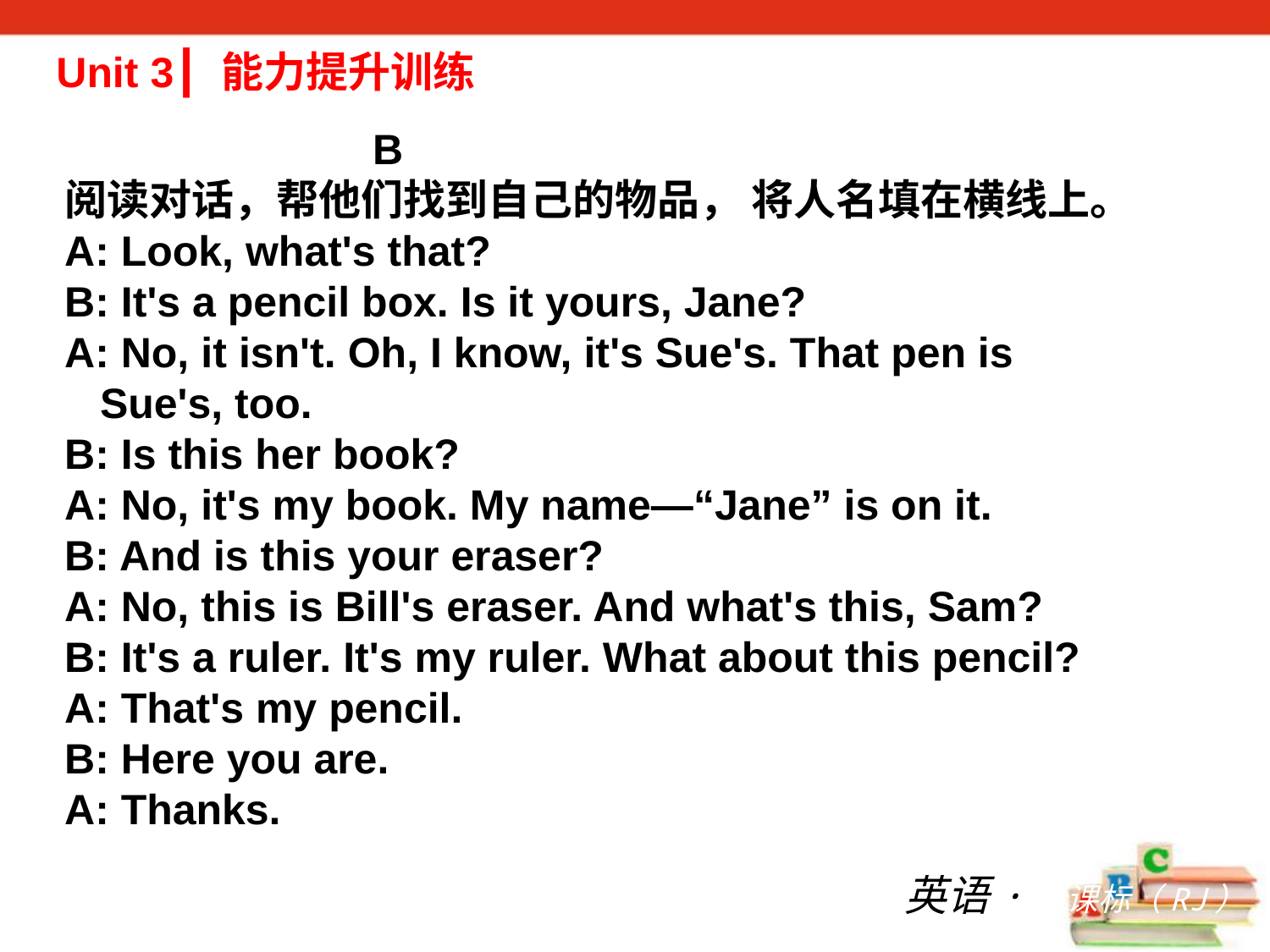

Unit 3┃ 能力提升训练
                          B
阅读对话，帮他们找到自己的物品， 将人名填在横线上。
A: Look, what's that?
B: It's a pencil box. Is it yours, Jane?
A: No, it isn't. Oh, I know, it's Sue's. That pen is
   Sue's, too.
B: Is this her book?
A: No, it's my book. My name—“Jane” is on it.
B: And is this your eraser?
A: No, this is Bill's eraser. And what's this, Sam?
B: It's a ruler. It's my ruler. What about this pencil?
A: That's my pencil.
B: Here you are.
A: Thanks.
英语·新课标（RJ）